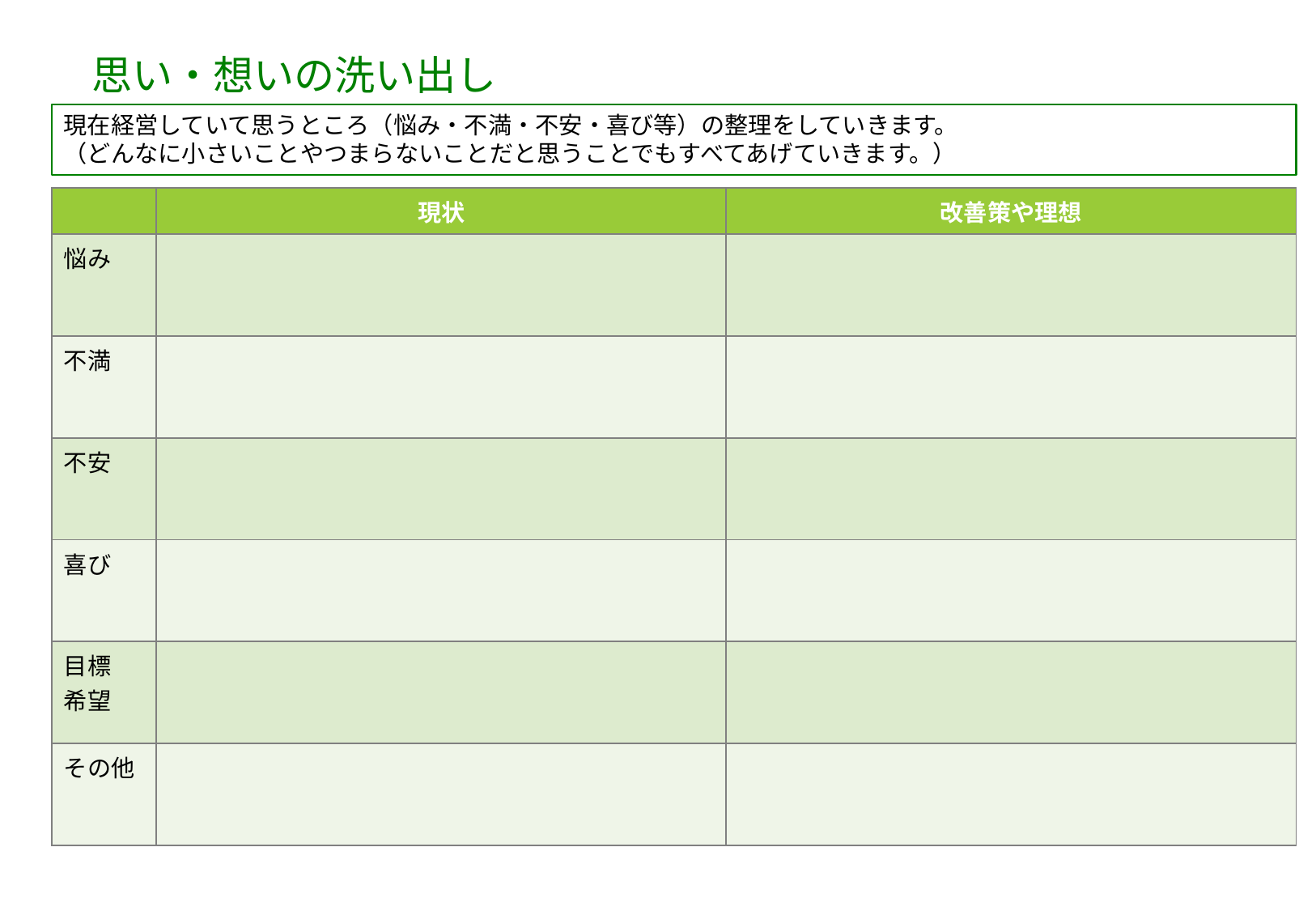

思い・想いの洗い出し
現在経営していて思うところ（悩み・不満・不安・喜び等）の整理をしていきます。
（どんなに小さいことやつまらないことだと思うことでもすべてあげていきます。）
|  | 現状 | 改善策や理想 |
| --- | --- | --- |
| 悩み |  |  |
| 不満 |  |  |
| 不安 |  |  |
| 喜び |  |  |
| 目標 希望 |  |  |
| その他 |  |  |